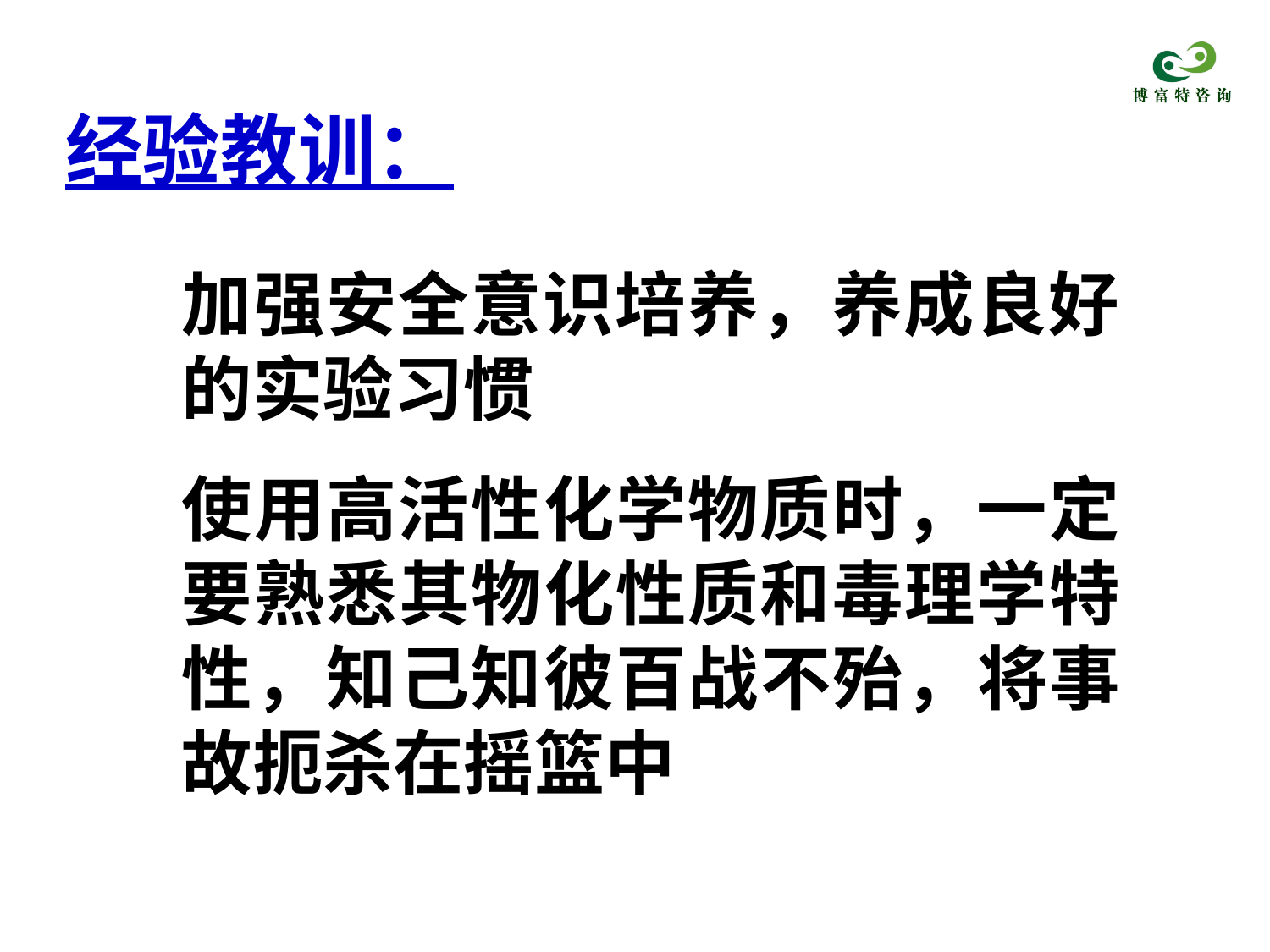

经验教训：
加强安全意识培养，养成良好的实验习惯
使用高活性化学物质时，一定要熟悉其物化性质和毒理学特性，知己知彼百战不殆，将事故扼杀在摇篮中